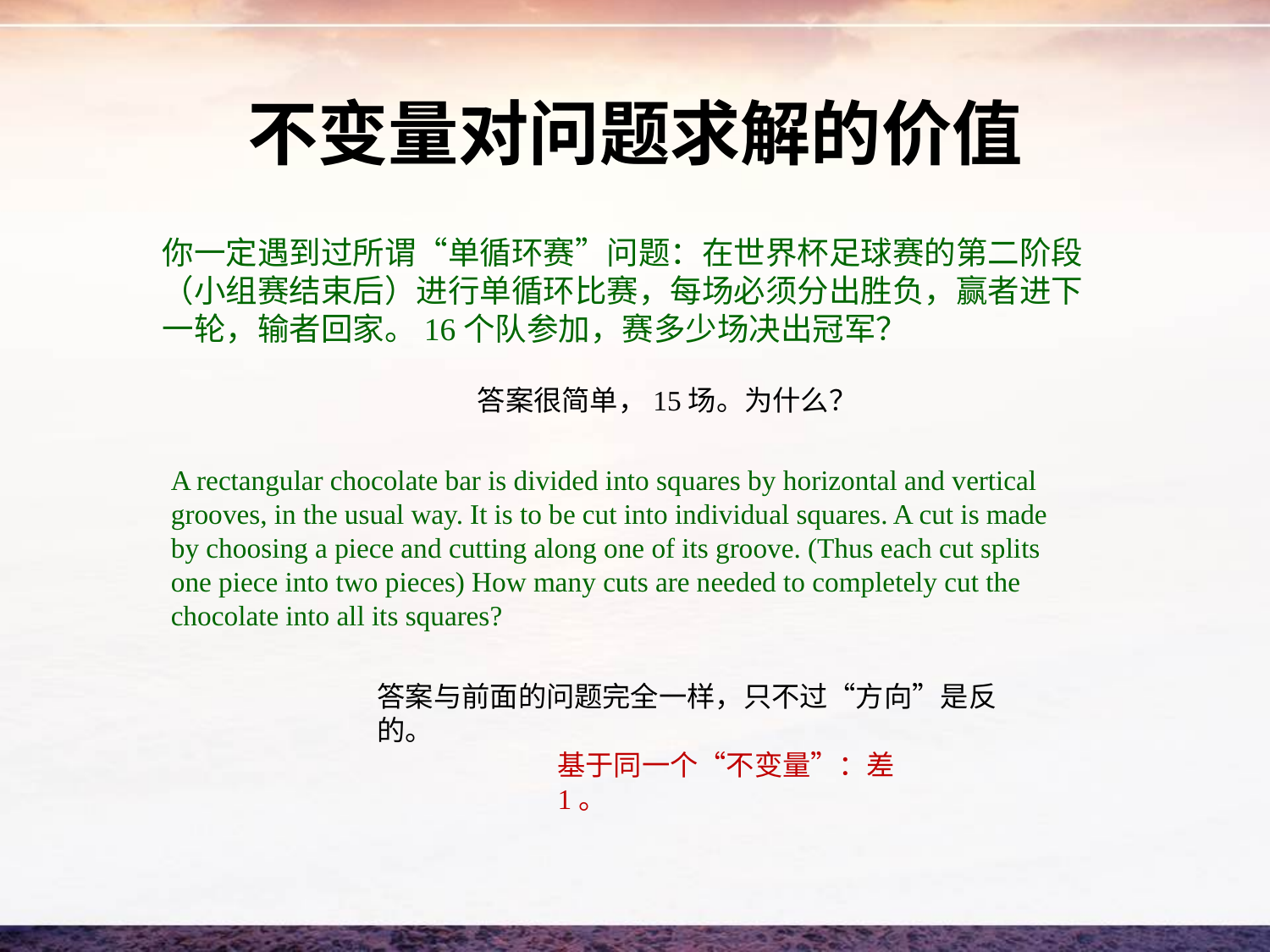

# 不变量对问题求解的价值
你一定遇到过所谓“单循环赛”问题：在世界杯足球赛的第二阶段（小组赛结束后）进行单循环比赛，每场必须分出胜负，赢者进下一轮，输者回家。16个队参加，赛多少场决出冠军？
答案很简单，15场。为什么？
A rectangular chocolate bar is divided into squares by horizontal and vertical grooves, in the usual way. It is to be cut into individual squares. A cut is made by choosing a piece and cutting along one of its groove. (Thus each cut splits one piece into two pieces) How many cuts are needed to completely cut the chocolate into all its squares?
答案与前面的问题完全一样，只不过“方向”是反的。
基于同一个“不变量”：差1。